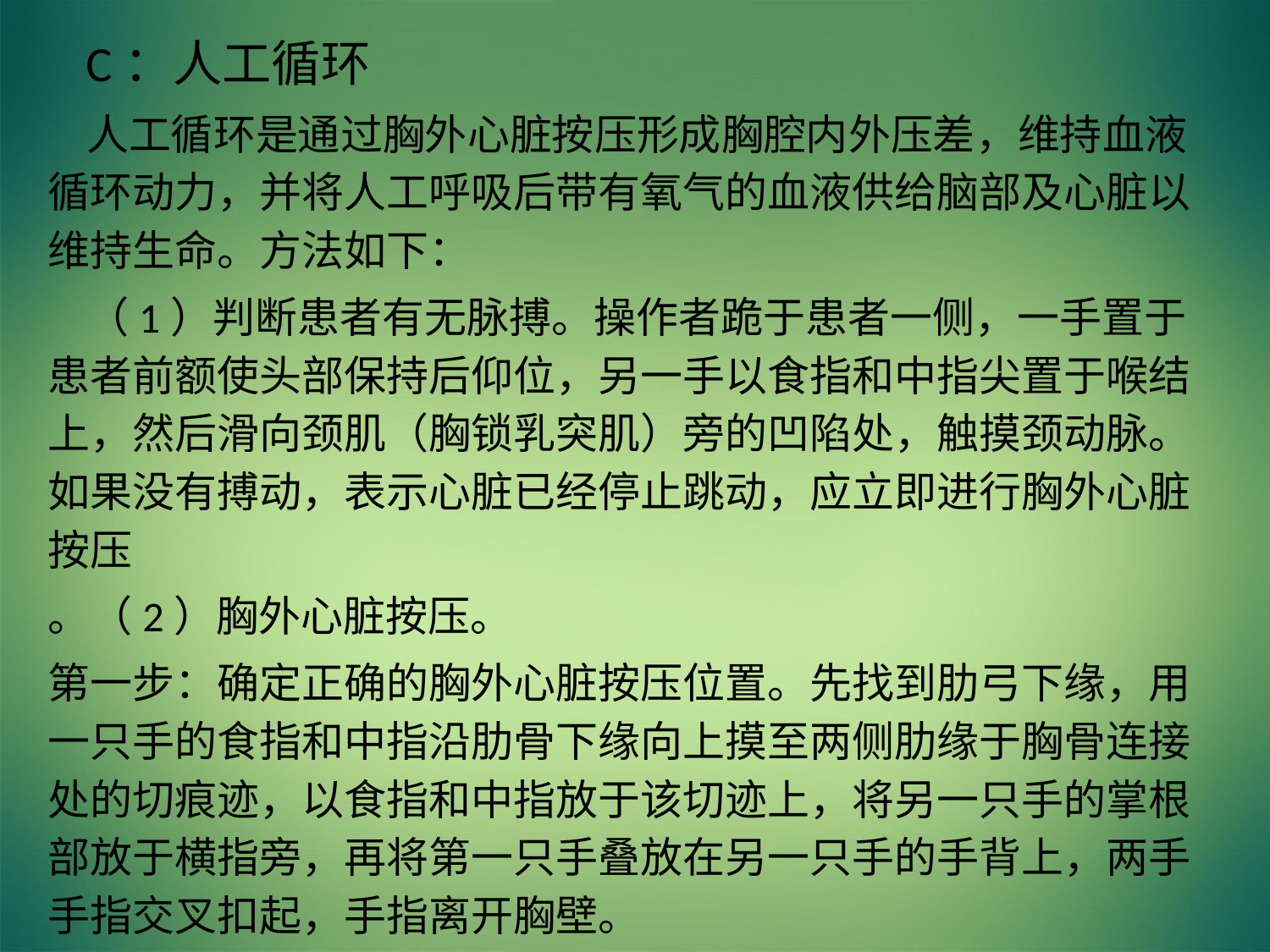

C：人工循环
   人工循环是通过胸外心脏按压形成胸腔内外压差，维持血液循环动力，并将人工呼吸后带有氧气的血液供给脑部及心脏以维持生命。方法如下：
   （1）判断患者有无脉搏。操作者跪于患者一侧，一手置于患者前额使头部保持后仰位，另一手以食指和中指尖置于喉结上，然后滑向颈肌（胸锁乳突肌）旁的凹陷处，触摸颈动脉。如果没有搏动，表示心脏已经停止跳动，应立即进行胸外心脏按压
。（2）胸外心脏按压。
第一步：确定正确的胸外心脏按压位置。先找到肋弓下缘，用一只手的食指和中指沿肋骨下缘向上摸至两侧肋缘于胸骨连接处的切痕迹，以食指和中指放于该切迹上，将另一只手的掌根部放于横指旁，再将第一只手叠放在另一只手的手背上，两手手指交叉扣起，手指离开胸壁。